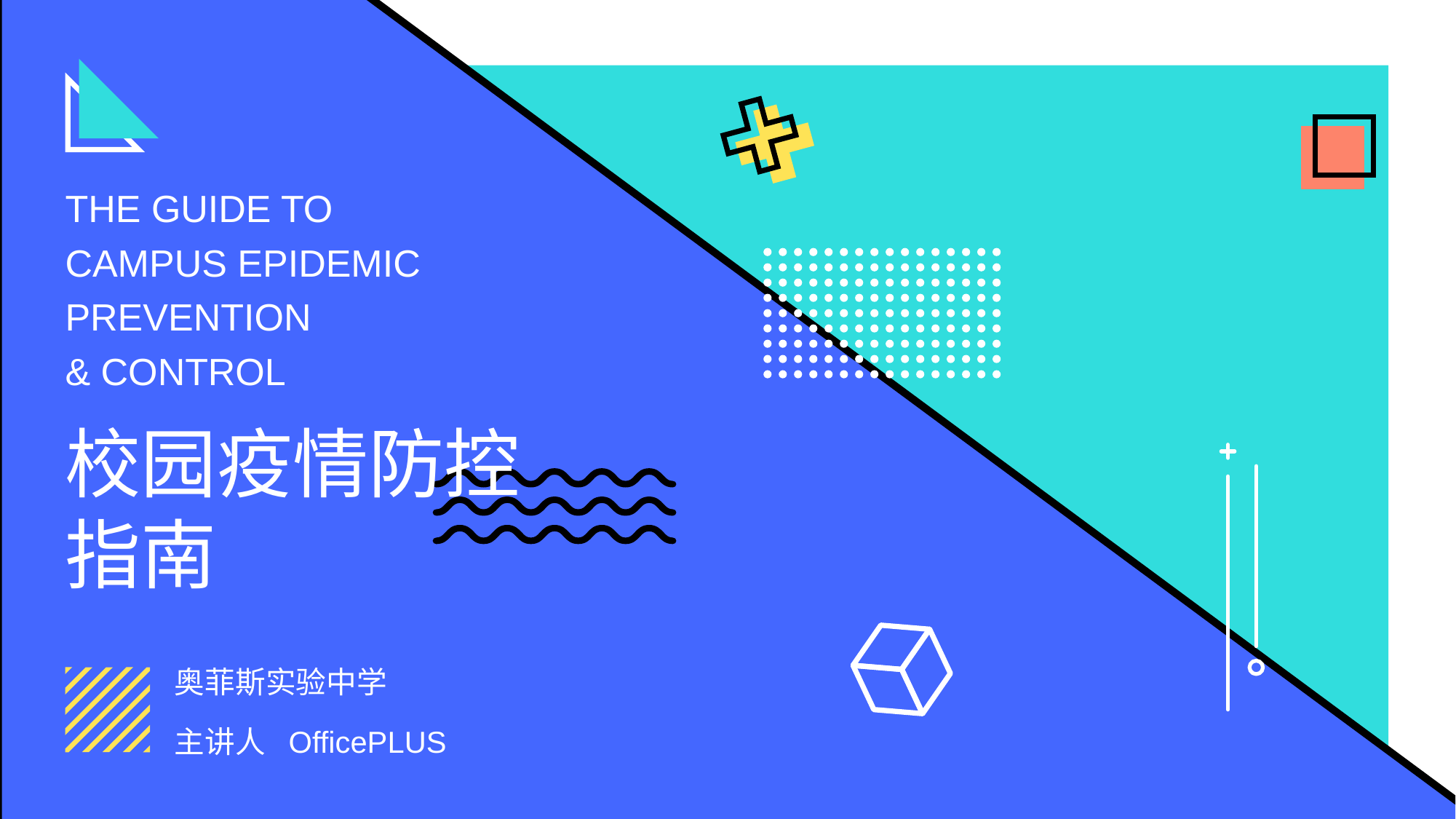

The Guide to
Campus Epidemic
Prevention
& Control

校园疫情防控
指南

奥菲斯实验中学

主讲人
OfficePLUS